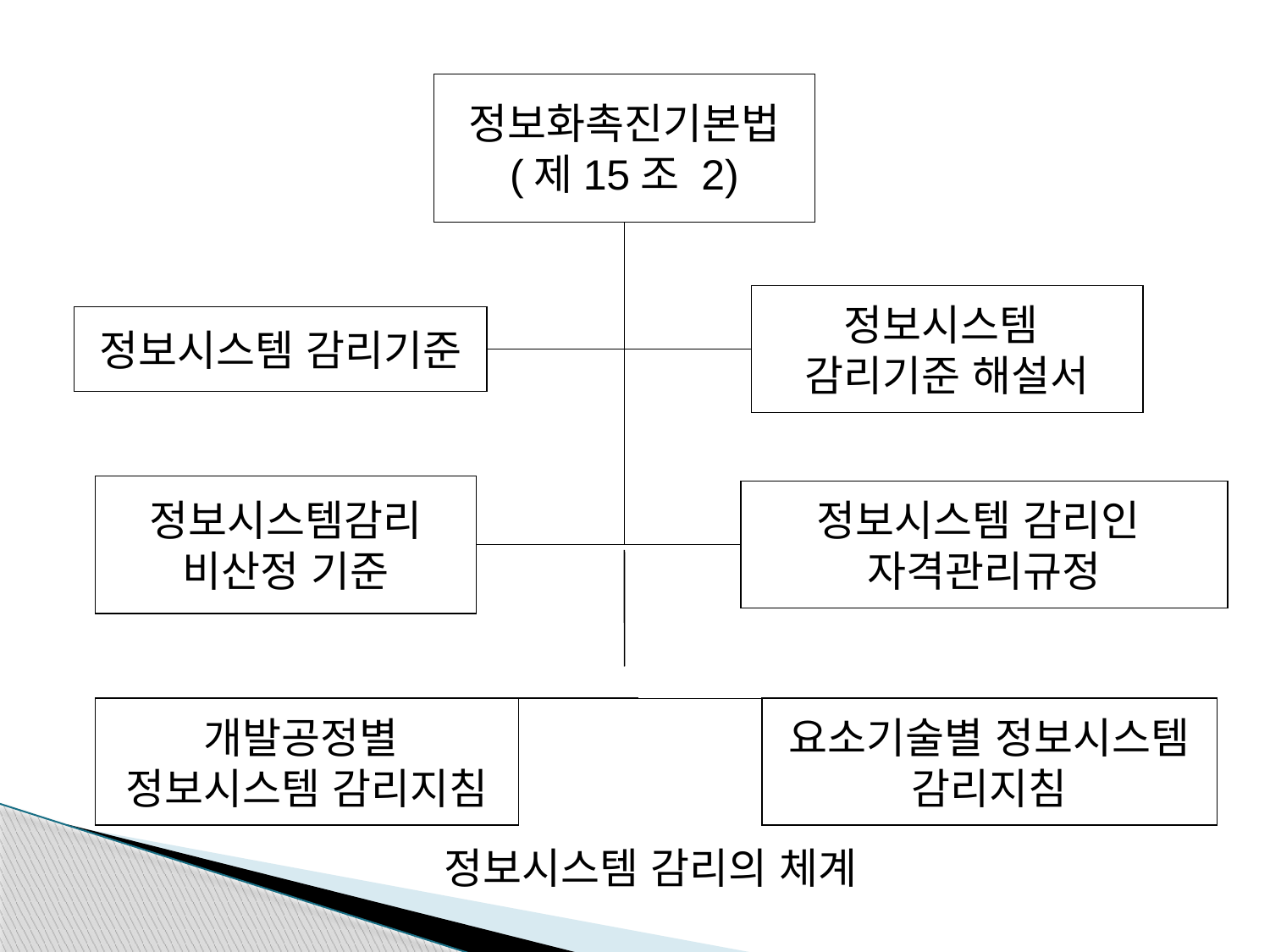

정보화촉진기본법
(제15조 2)
정보시스템
감리기준 해설서
정보시스템 감리기준
정보시스템감리
비산정 기준
정보시스템 감리인
자격관리규정

개발공정별
정보시스템 감리지침
요소기술별 정보시스템
감리지침
정보시스템 감리의 체계